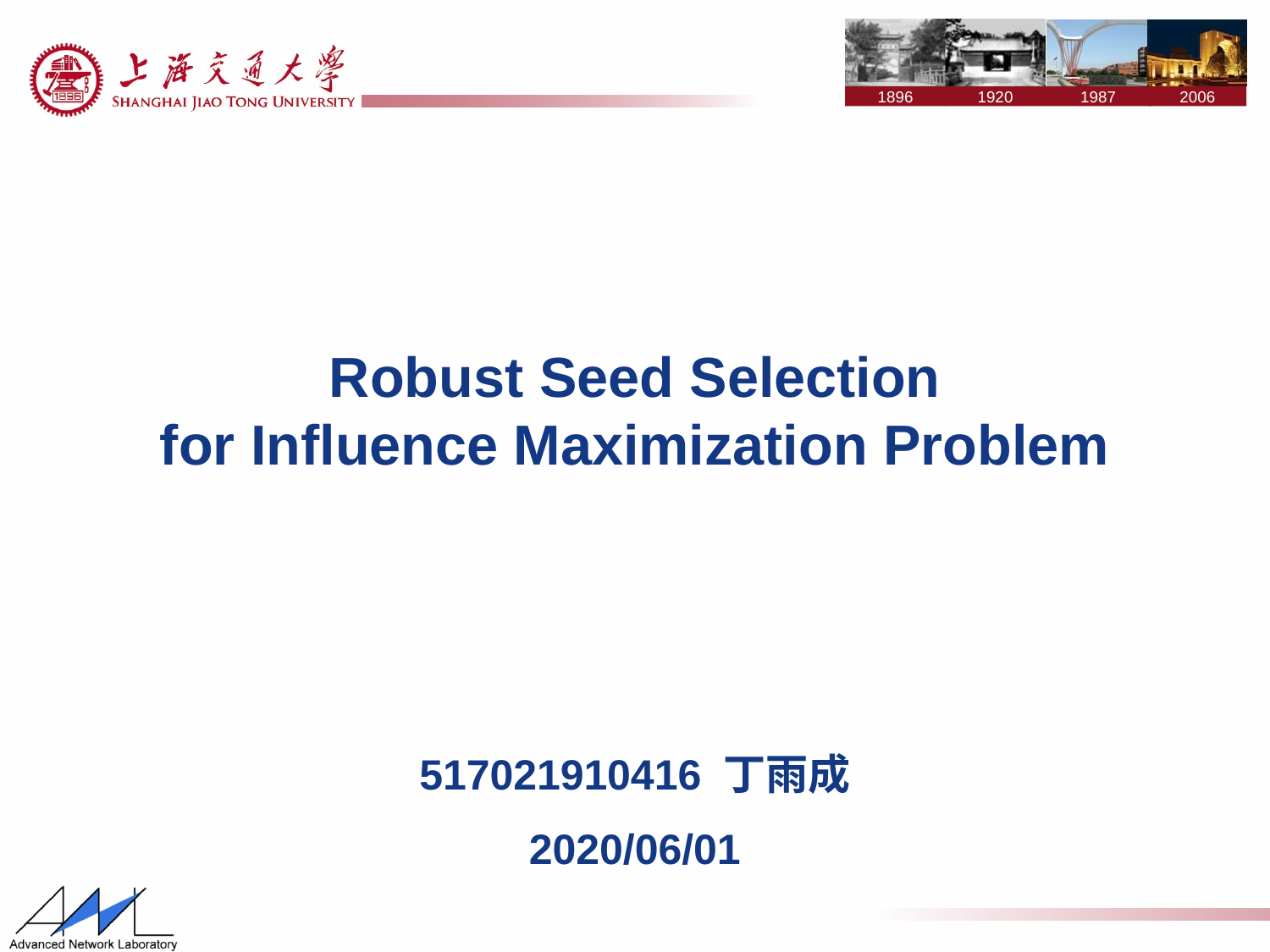

# Robust Seed Selection for Influence Maximization Problem
517021910416 丁雨成
2020/06/01